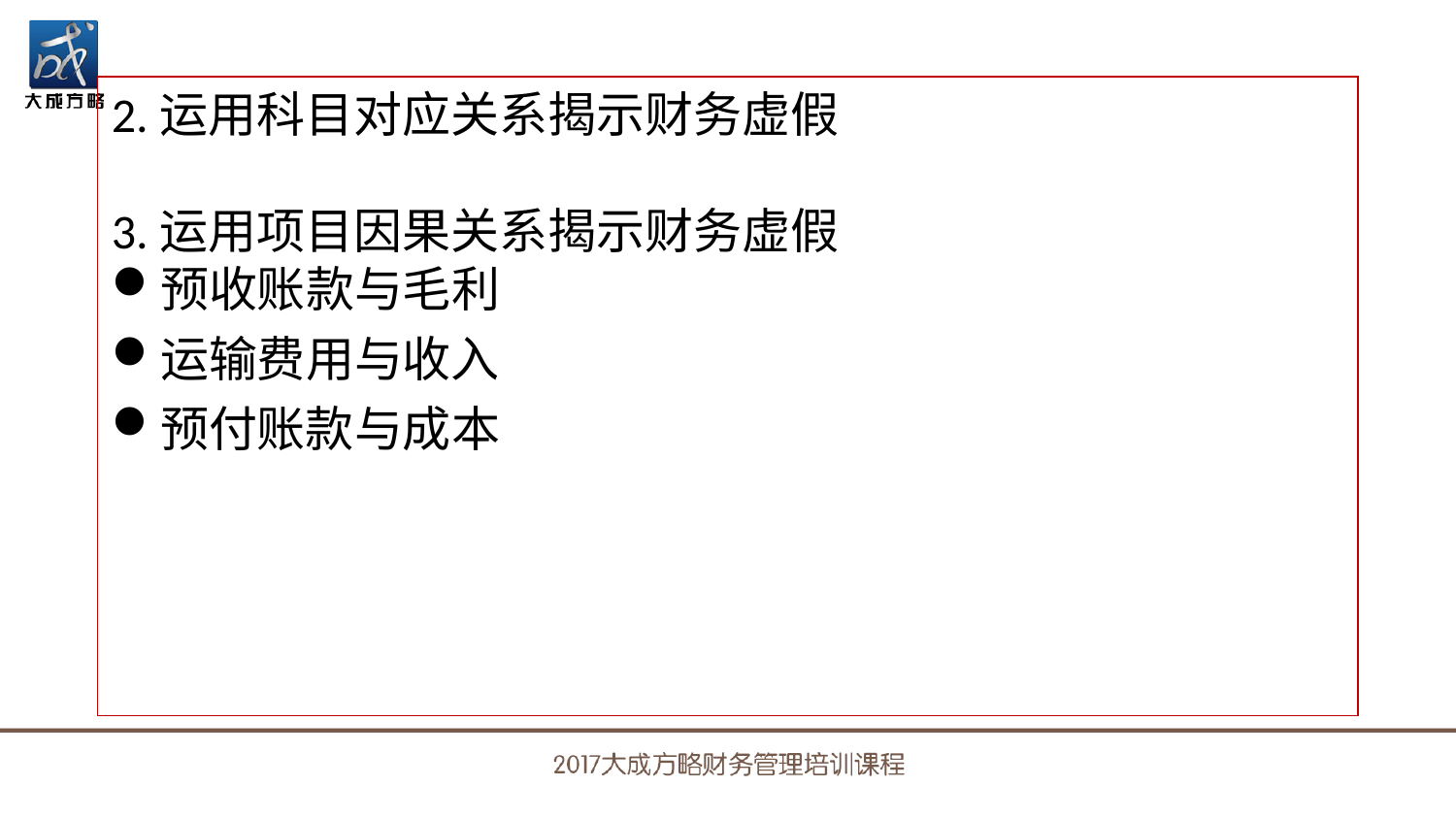

2.运用科目对应关系揭示财务虚假

3.运用项目因果关系揭示财务虚假
预收账款与毛利
运输费用与收入
预付账款与成本